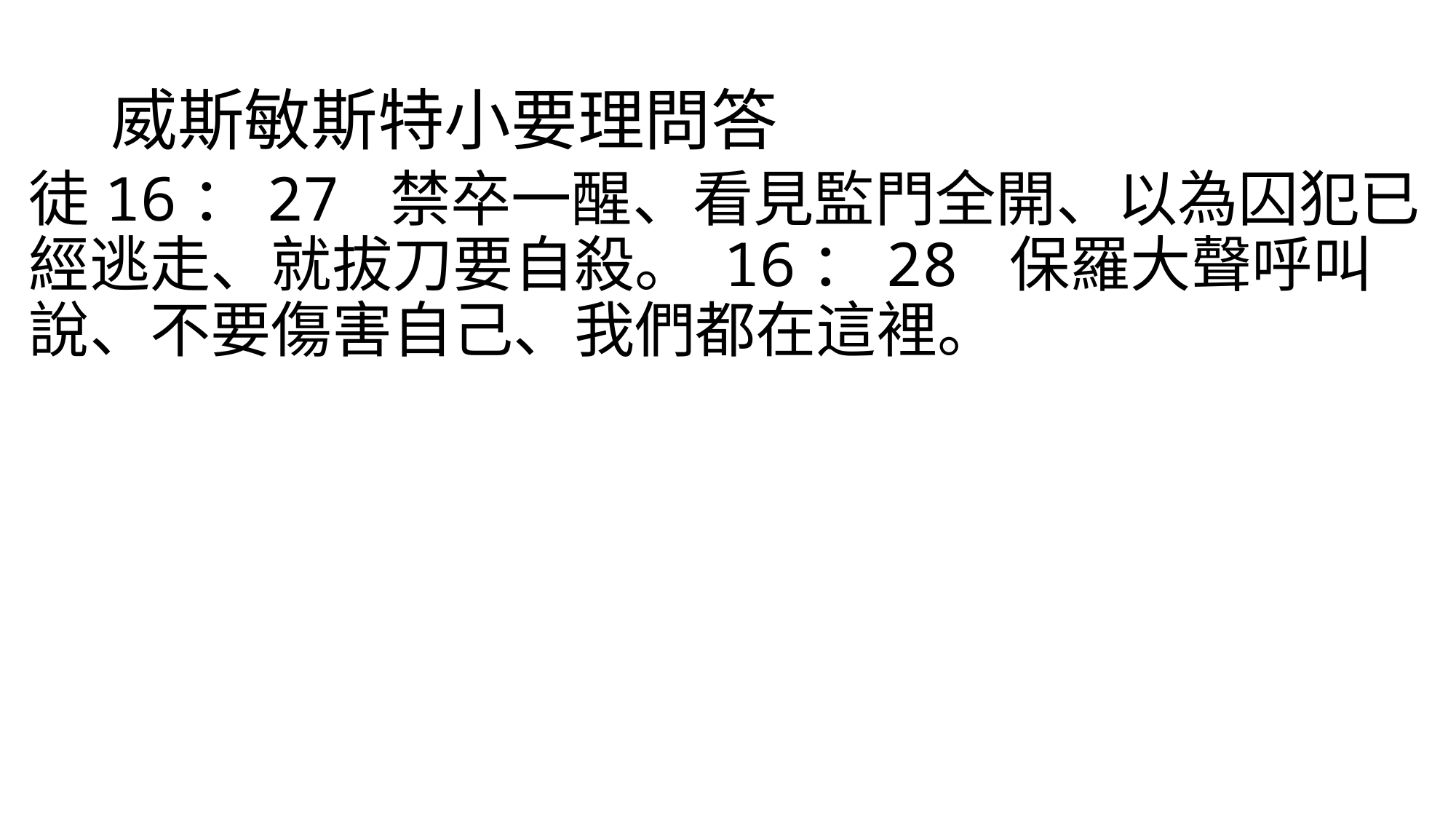

# 威斯敏斯特小要理問答
徒16：27 禁卒一醒、看見監門全開、以為囚犯已經逃走、就拔刀要自殺。 16：28 保羅大聲呼叫說、不要傷害自己、我們都在這裡。